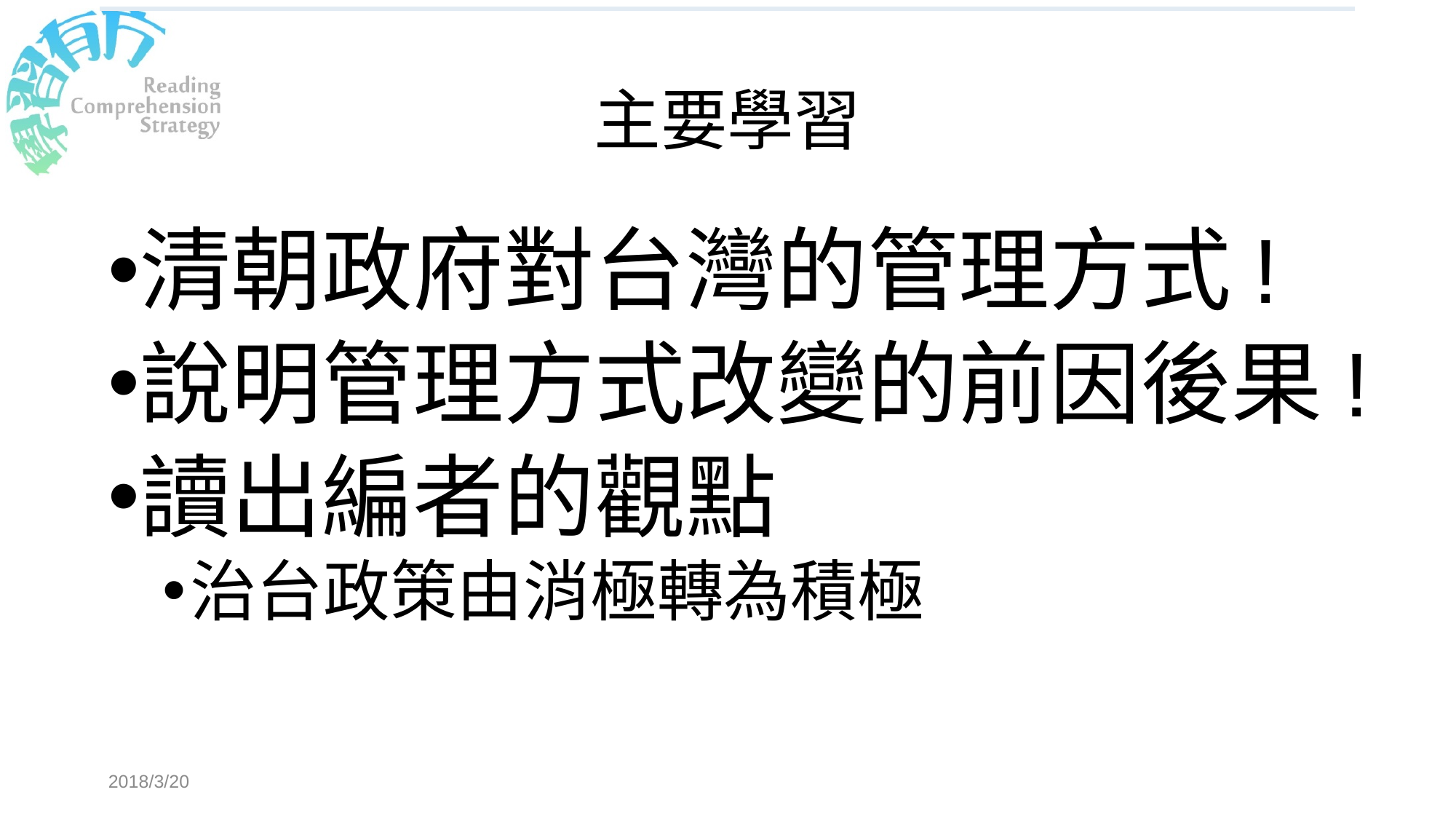

# 主要學習
清朝政府對台灣的管理方式!
說明管理方式改變的前因後果!
讀出編者的觀點
治台政策由消極轉為積極

2018/3/20